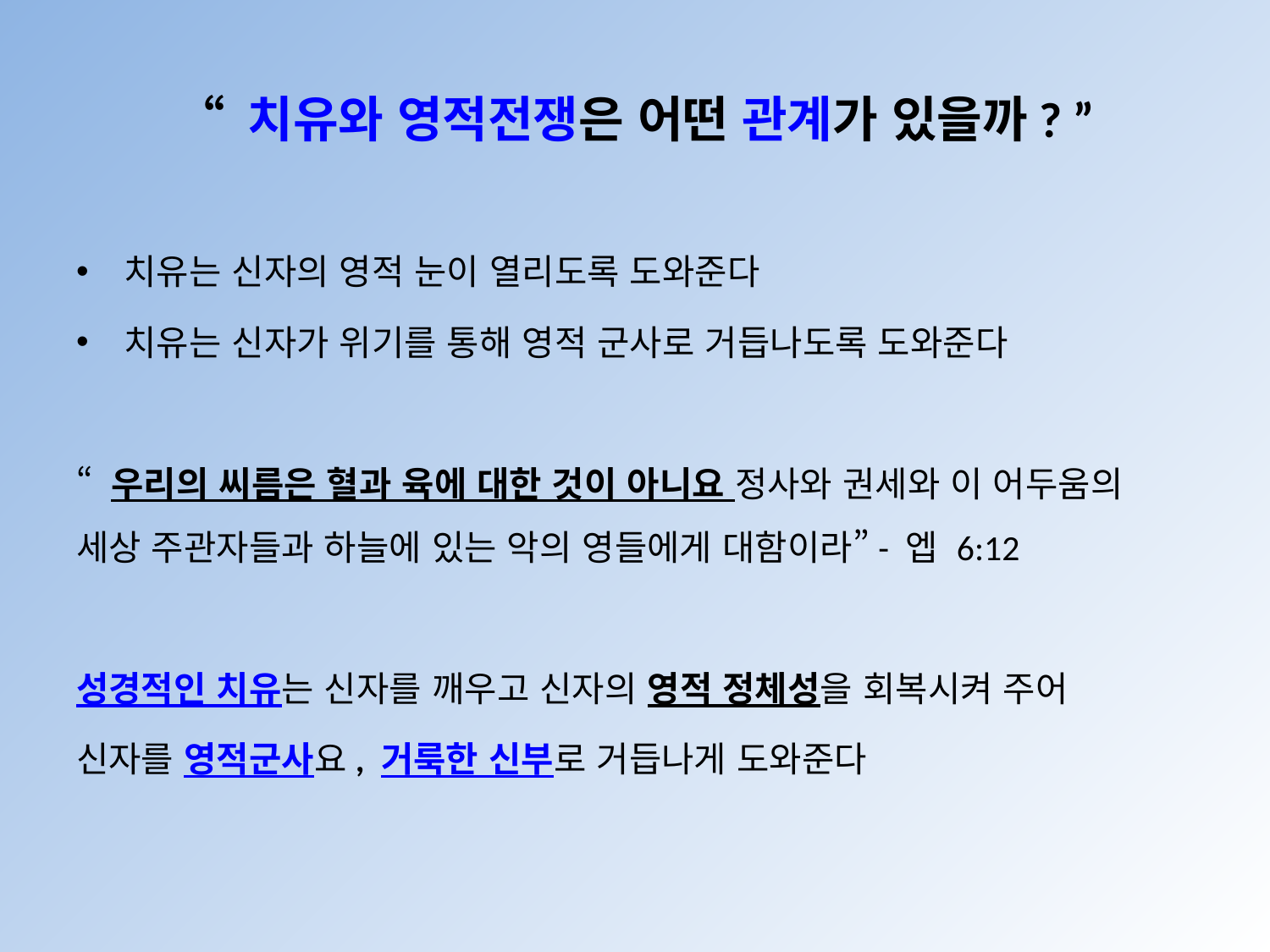

# “ 치유와 영적전쟁은 어떤 관계가 있을까? ”
치유는 신자의 영적 눈이 열리도록 도와준다
치유는 신자가 위기를 통해 영적 군사로 거듭나도록 도와준다

“ 우리의 씨름은 혈과 육에 대한 것이 아니요 정사와 권세와 이 어두움의 세상 주관자들과 하늘에 있는 악의 영들에게 대함이라”- 엡 6:12

성경적인 치유는 신자를 깨우고 신자의 영적 정체성을 회복시켜 주어
신자를 영적군사요, 거룩한 신부로 거듭나게 도와준다